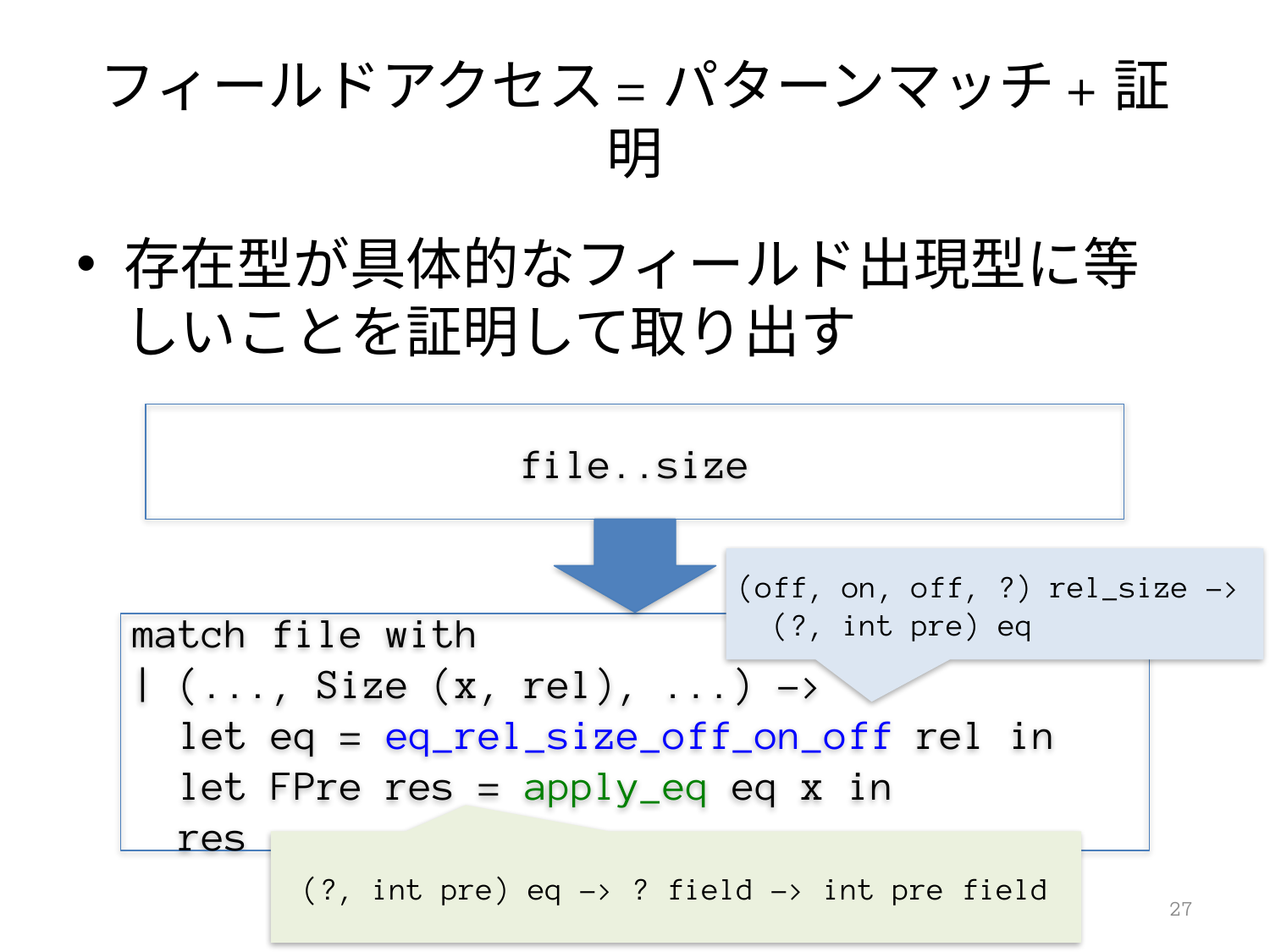

# フィールドアクセス=パターンマッチ+証明
存在型が具体的なフィールド出現型に等しいことを証明して取り出す
file..size

(off, on, off, ?) rel_size ->
  (?, int pre) eq
match file with
| (..., Size (x, rel), ...) ->
  let eq = eq_rel_size_off_on_off rel in
  let FPre res = apply_eq eq x in
  res
(?, int pre) eq -> ? field -> int pre field
27